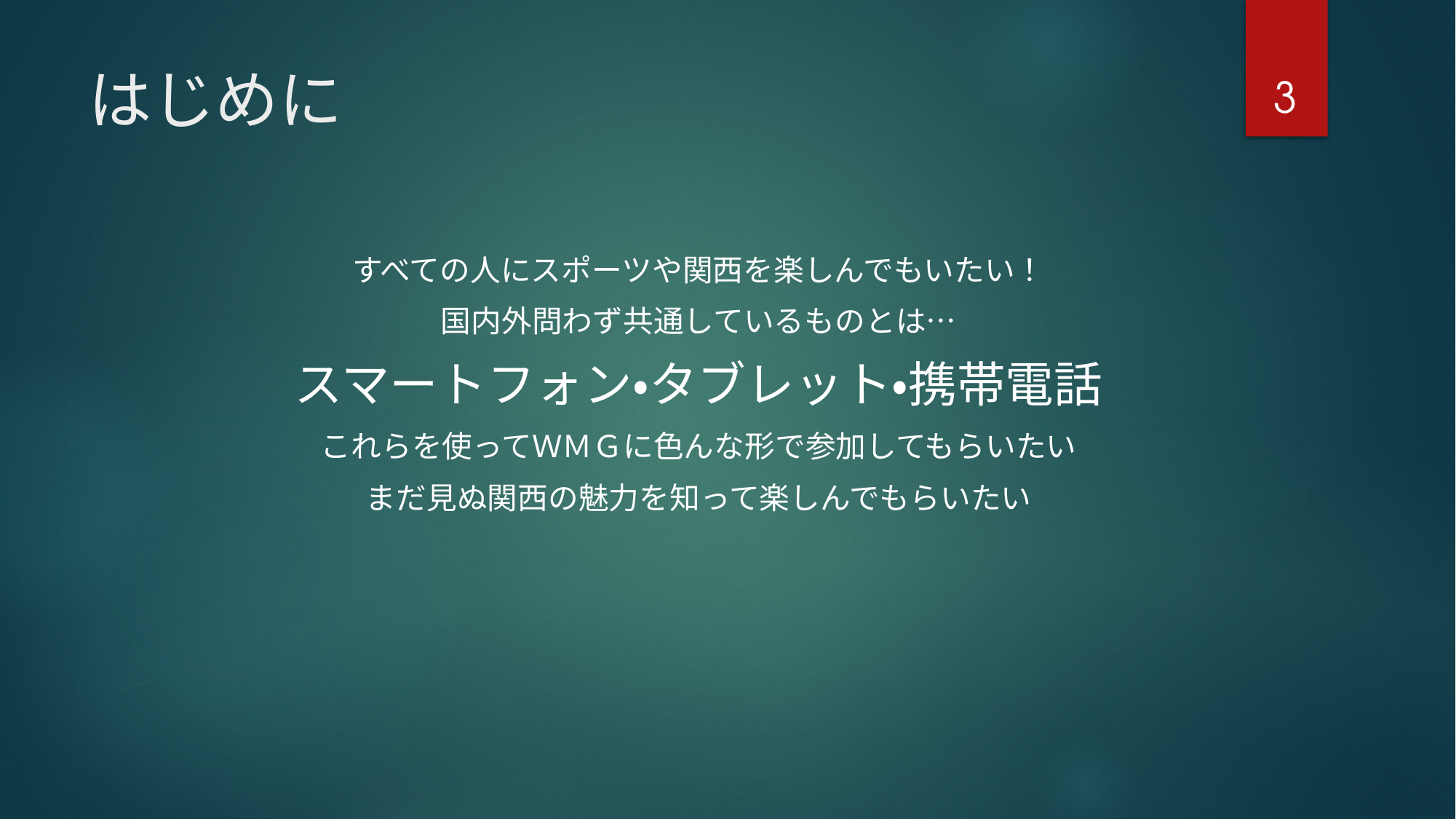

3
# はじめに
すべての人にスポーツや関西を楽しんでもいたい！
国内外問わず共通しているものとは…
スマートフォン・タブレット・携帯電話
これらを使ってＷＭＧに色んな形で参加してもらいたい
まだ見ぬ関西の魅力を知って楽しんでもらいたい